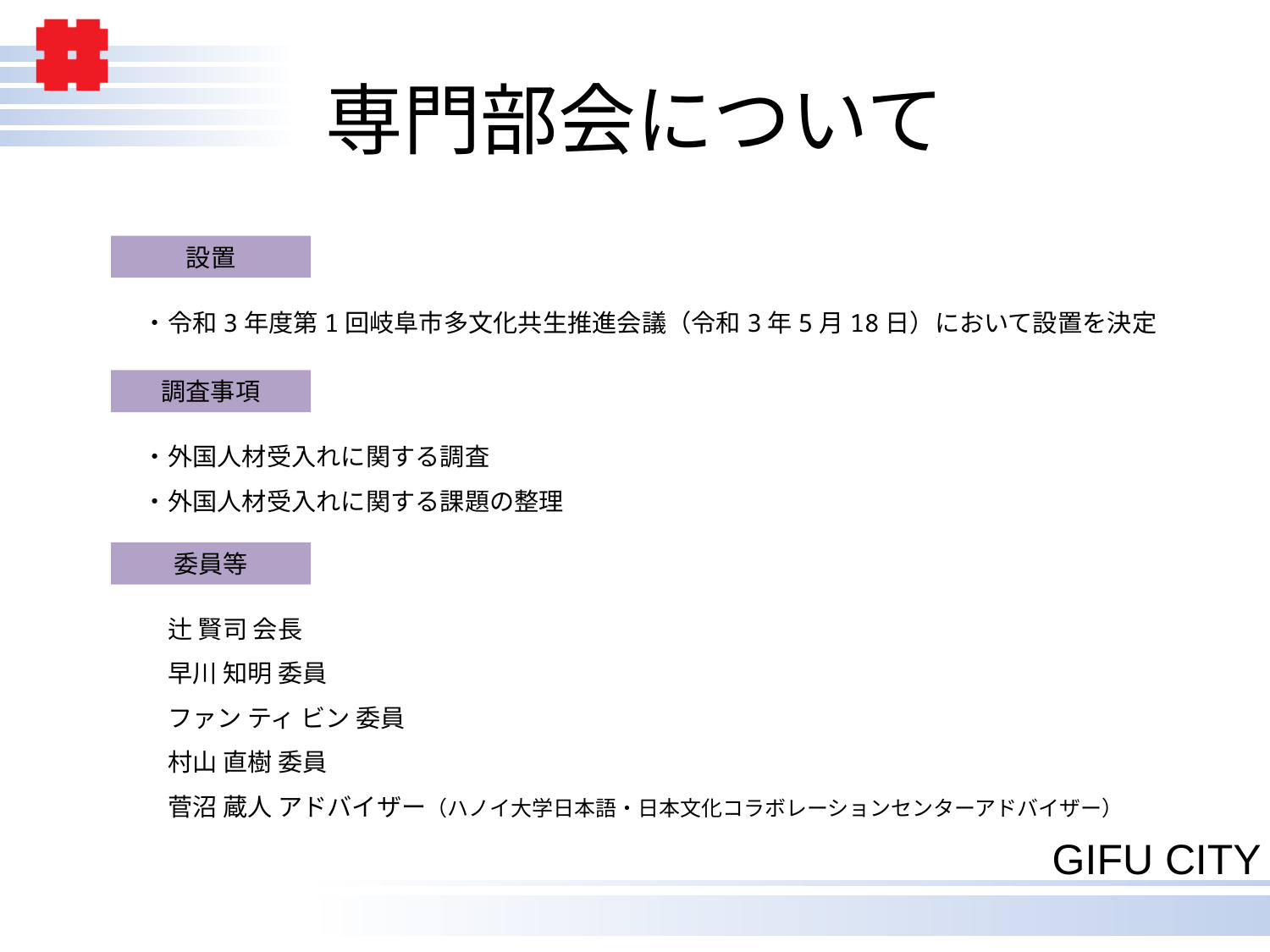

# 専門部会について
設置
・令和3年度第1回岐阜市多文化共生推進会議（令和3年5月18日）において設置を決定
調査事項
・外国人材受入れに関する調査
・外国人材受入れに関する課題の整理
委員等
　辻 賢司 会長
　早川 知明 委員
　ファン ティ ビン 委員
　村山 直樹 委員
　菅沼 蔵人 アドバイザー（ハノイ大学日本語・日本文化コラボレーションセンターアドバイザー）
2